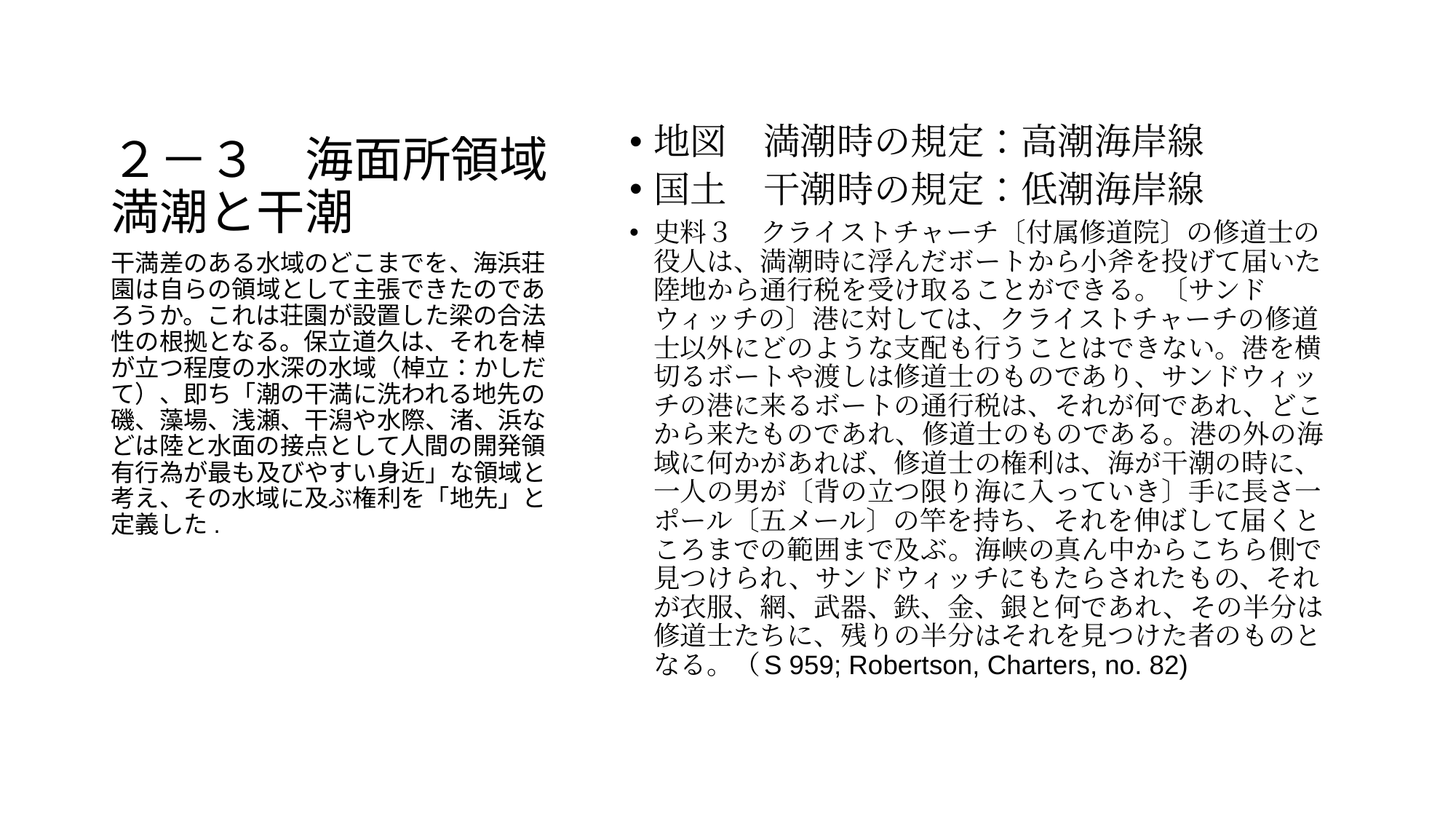

# ２－３　海面所領域 満潮と干潮
地図　満潮時の規定：高潮海岸線
国土　干潮時の規定：低潮海岸線
史料３　クライストチャーチ〔付属修道院〕の修道士の役人は、満潮時に浮んだボートから小斧を投げて届いた陸地から通行税を受け取ることができる。〔サンドウィッチの〕港に対しては、クライストチャーチの修道士以外にどのような支配も行うことはできない。港を横切るボートや渡しは修道士のものであり、サンドウィッチの港に来るボートの通行税は、それが何であれ、どこから来たものであれ、修道士のものである。港の外の海域に何かがあれば、修道士の権利は、海が干潮の時に、一人の男が〔背の立つ限り海に入っていき〕手に長さ一ポール〔五メール〕の竿を持ち、それを伸ばして届くところまでの範囲まで及ぶ。海峡の真ん中からこちら側で見つけられ、サンドウィッチにもたらされたもの、それが衣服、網、武器、鉄、金、銀と何であれ、その半分は修道士たちに、残りの半分はそれを見つけた者のものとなる。（S 959; Robertson, Charters, no. 82)
干満差のある水域のどこまでを、海浜荘園は自らの領域として主張できたのであろうか。これは荘園が設置した梁の合法性の根拠となる。保立道久は、それを棹が立つ程度の水深の水域（棹立：かしだて）、即ち「潮の干満に洗われる地先の磯、藻場、浅瀬、干潟や水際、渚、浜などは陸と水面の接点として人間の開発領有行為が最も及びやすい身近」な領域と考え、その水域に及ぶ権利を「地先」と定義した.